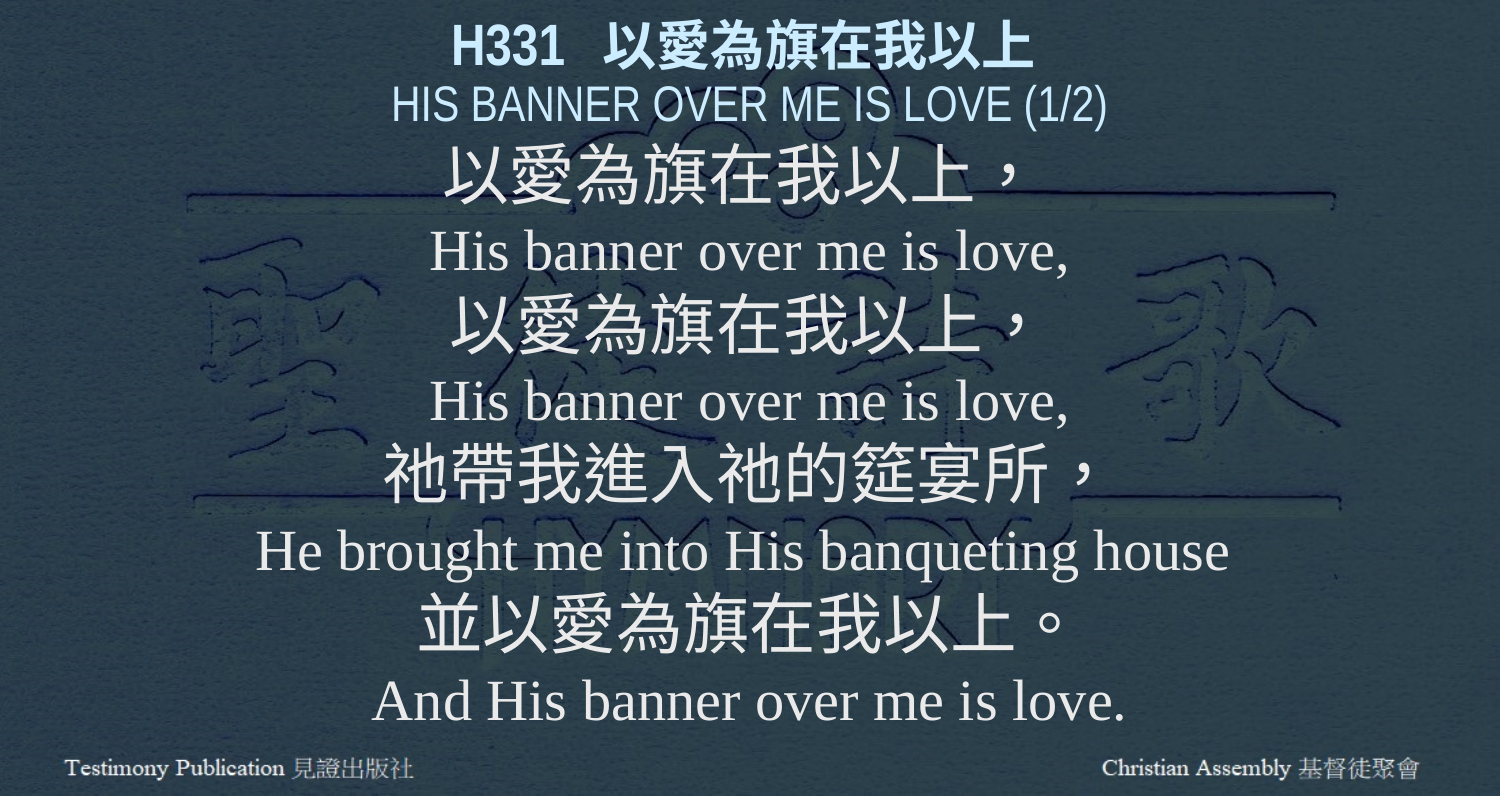

H331  以愛為旗在我以上
HIS BANNER OVER ME IS LOVE (1/2)
以愛為旗在我以上，
His banner over me is love,
以愛為旗在我以上，
His banner over me is love,
祂帶我進入祂的筵宴所，
He brought me into His banqueting house
並以愛為旗在我以上。
And His banner over me is love.